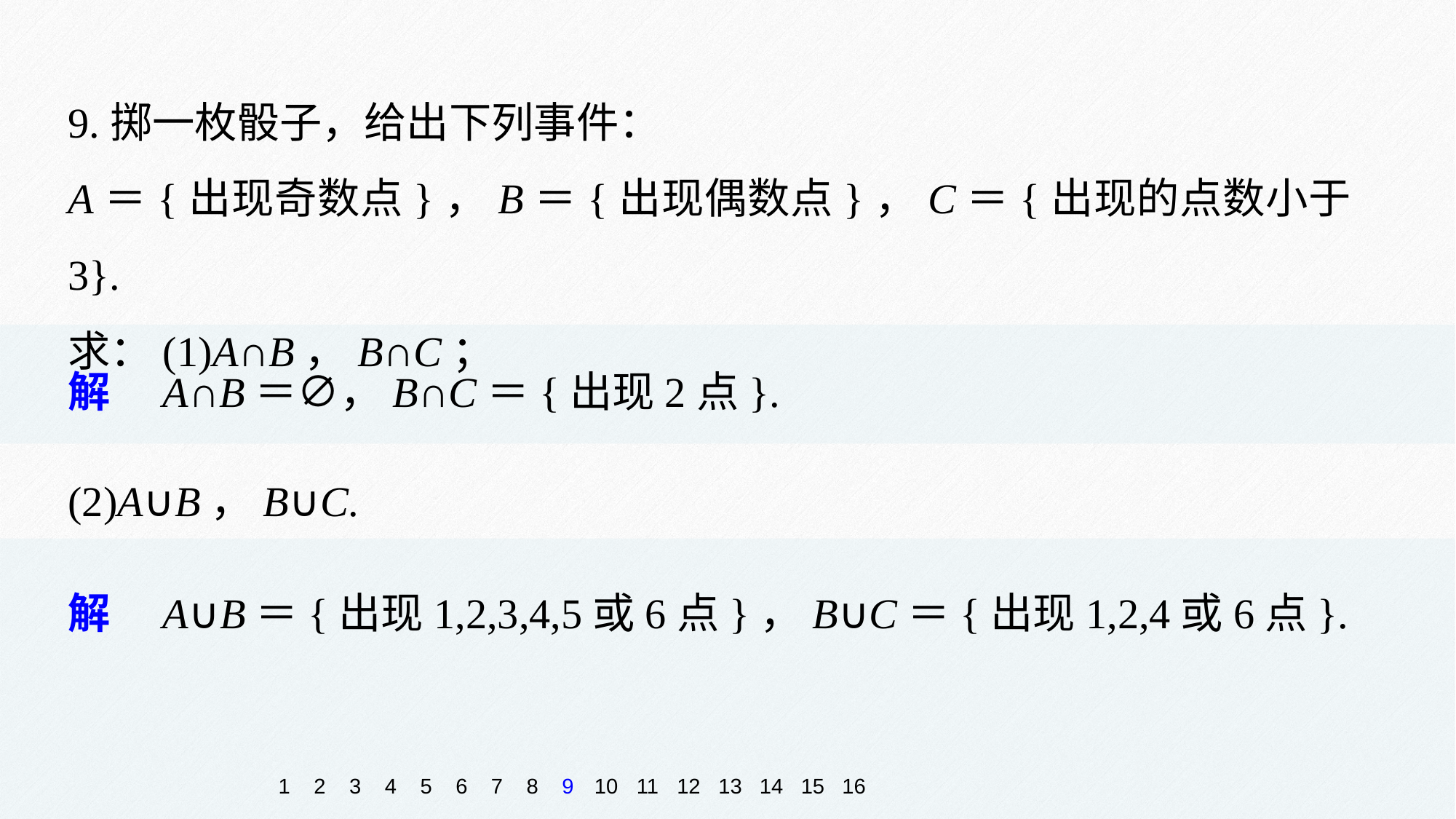

9.掷一枚骰子，给出下列事件：
A＝{出现奇数点}，B＝{出现偶数点}，C＝{出现的点数小于3}.
求：(1)A∩B，B∩C；

解　A∩B＝∅，B∩C＝{出现2点}.
(2)A∪B，B∪C.
解　A∪B＝{出现1,2,3,4,5或6点}，B∪C＝{出现1,2,4或6点}.
1
2
3
4
5
6
7
8
9
10
11
12
13
14
15
16